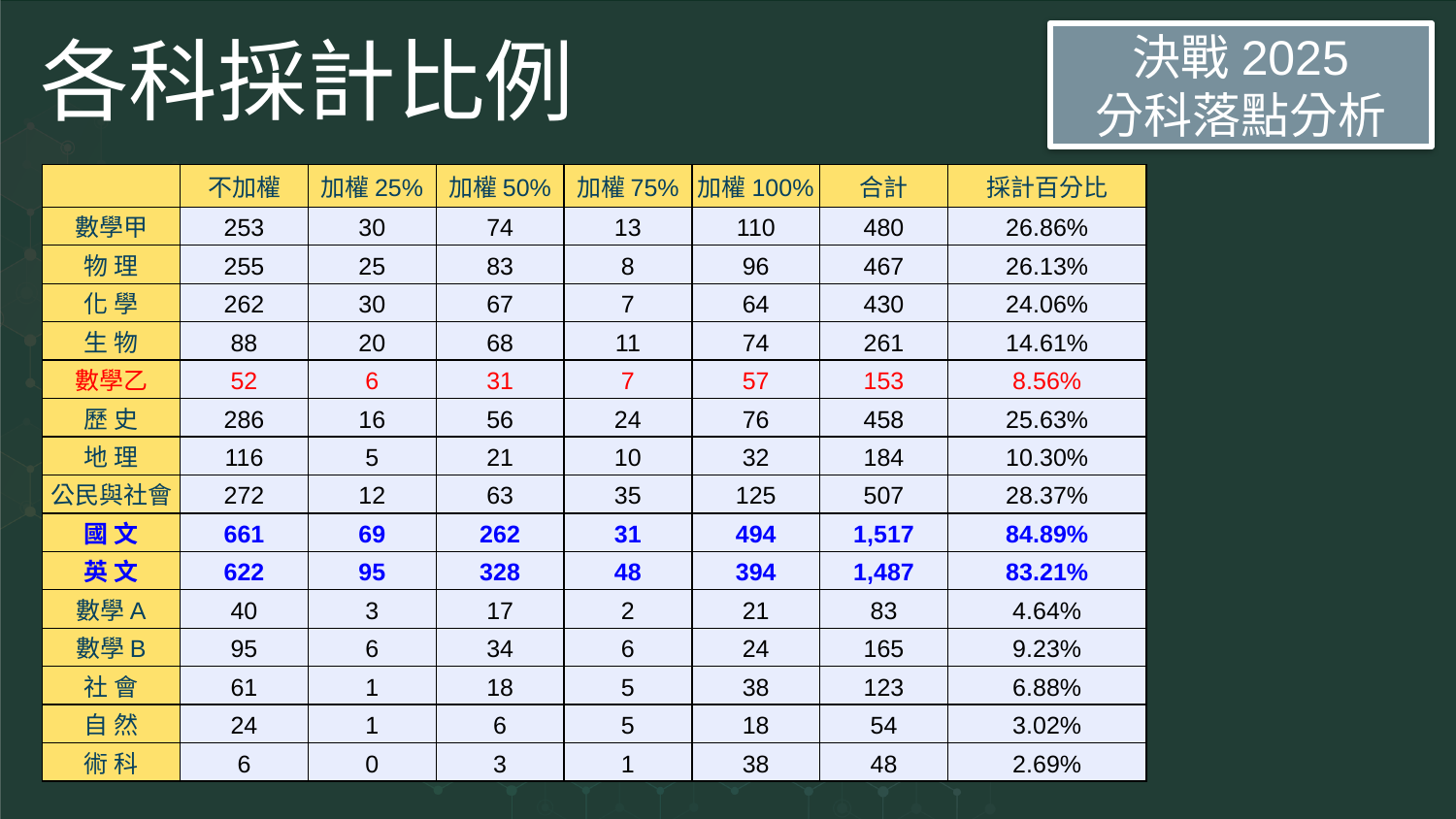

# 各科採計比例
決戰2025
分科落點分析

|  | 不加權 | 加權25% | 加權50% | 加權75% | 加權100% | 合計 | 採計百分比 |
| --- | --- | --- | --- | --- | --- | --- | --- |
| 數學甲 | 253 | 30 | 74 | 13 | 110 | 480 | 26.86% |
| 物 理 | 255 | 25 | 83 | 8 | 96 | 467 | 26.13% |
| 化 學 | 262 | 30 | 67 | 7 | 64 | 430 | 24.06% |
| 生 物 | 88 | 20 | 68 | 11 | 74 | 261 | 14.61% |
| 數學乙 | 52 | 6 | 31 | 7 | 57 | 153 | 8.56% |
| 歷 史 | 286 | 16 | 56 | 24 | 76 | 458 | 25.63% |
| 地 理 | 116 | 5 | 21 | 10 | 32 | 184 | 10.30% |
| 公民與社會 | 272 | 12 | 63 | 35 | 125 | 507 | 28.37% |
| 國 文 | 661 | 69 | 262 | 31 | 494 | 1,517 | 84.89% |
| 英 文 | 622 | 95 | 328 | 48 | 394 | 1,487 | 83.21% |
| 數學A | 40 | 3 | 17 | 2 | 21 | 83 | 4.64% |
| 數學B | 95 | 6 | 34 | 6 | 24 | 165 | 9.23% |
| 社 會 | 61 | 1 | 18 | 5 | 38 | 123 | 6.88% |
| 自 然 | 24 | 1 | 6 | 5 | 18 | 54 | 3.02% |
| 術 科 | 6 | 0 | 3 | 1 | 38 | 48 | 2.69% |